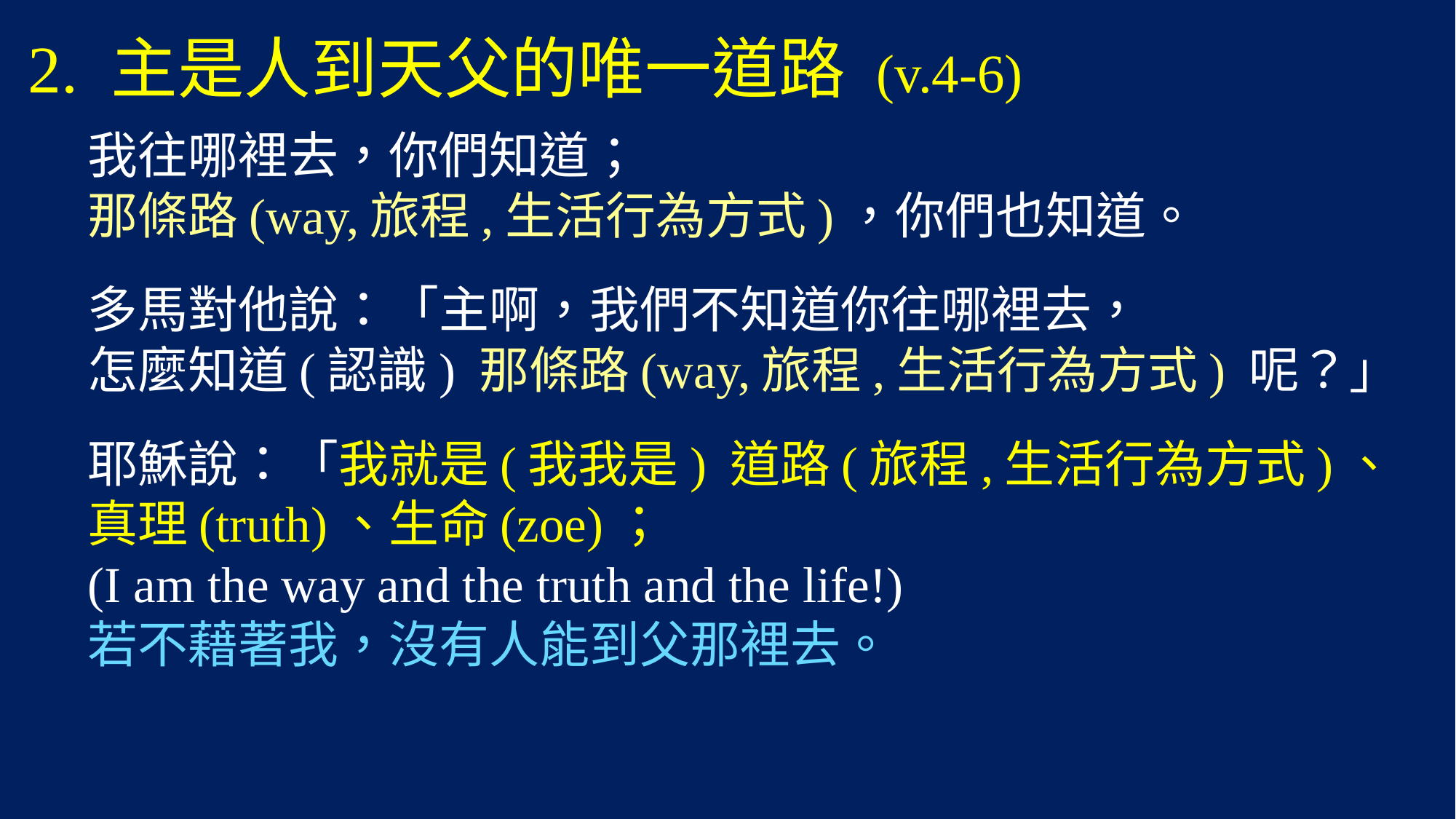

# 2. 主是人到天父的唯一道路 (v.4-6)
我往哪裡去，你們知道；
那條路(way,旅程,生活行為方式)，你們也知道。

多馬對他說：「主啊，我們不知道你往哪裡去，
怎麼知道(認識) 那條路(way,旅程,生活行為方式) 呢？」

耶穌說：「我就是(我我是) 道路(旅程,生活行為方式)、
真理(truth)、生命(zoe)；
(I am the way and the truth and the life!)
若不藉著我，沒有人能到父那裡去。